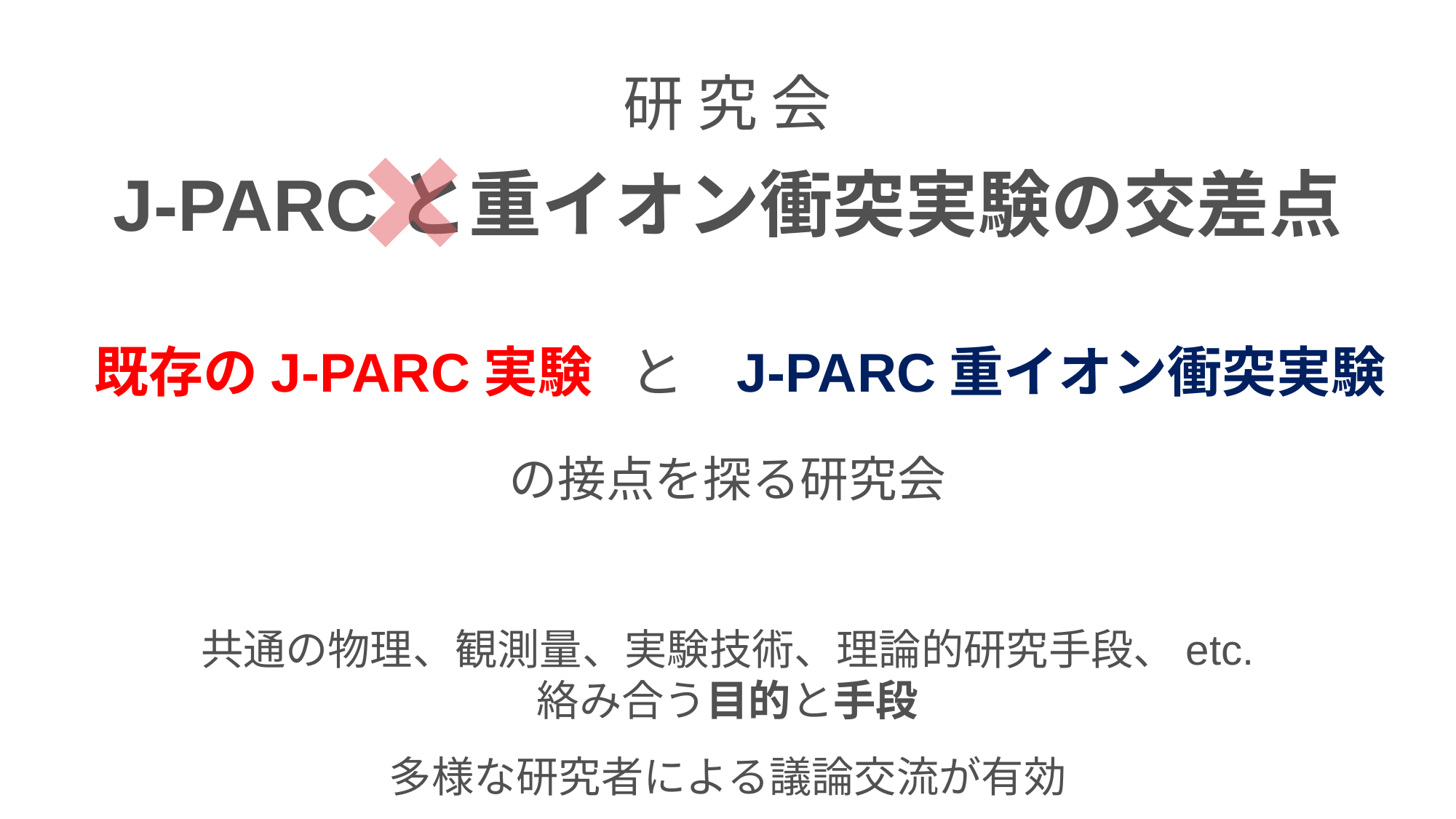

研 究 会

J-PARCと重イオン衝突実験の交差点
J-PARC重イオン衝突実験
既存のJ-PARC実験
と
の接点を探る研究会
共通の物理、観測量、実験技術、理論的研究手段、etc.
絡み合う目的と手段
多様な研究者による議論交流が有効